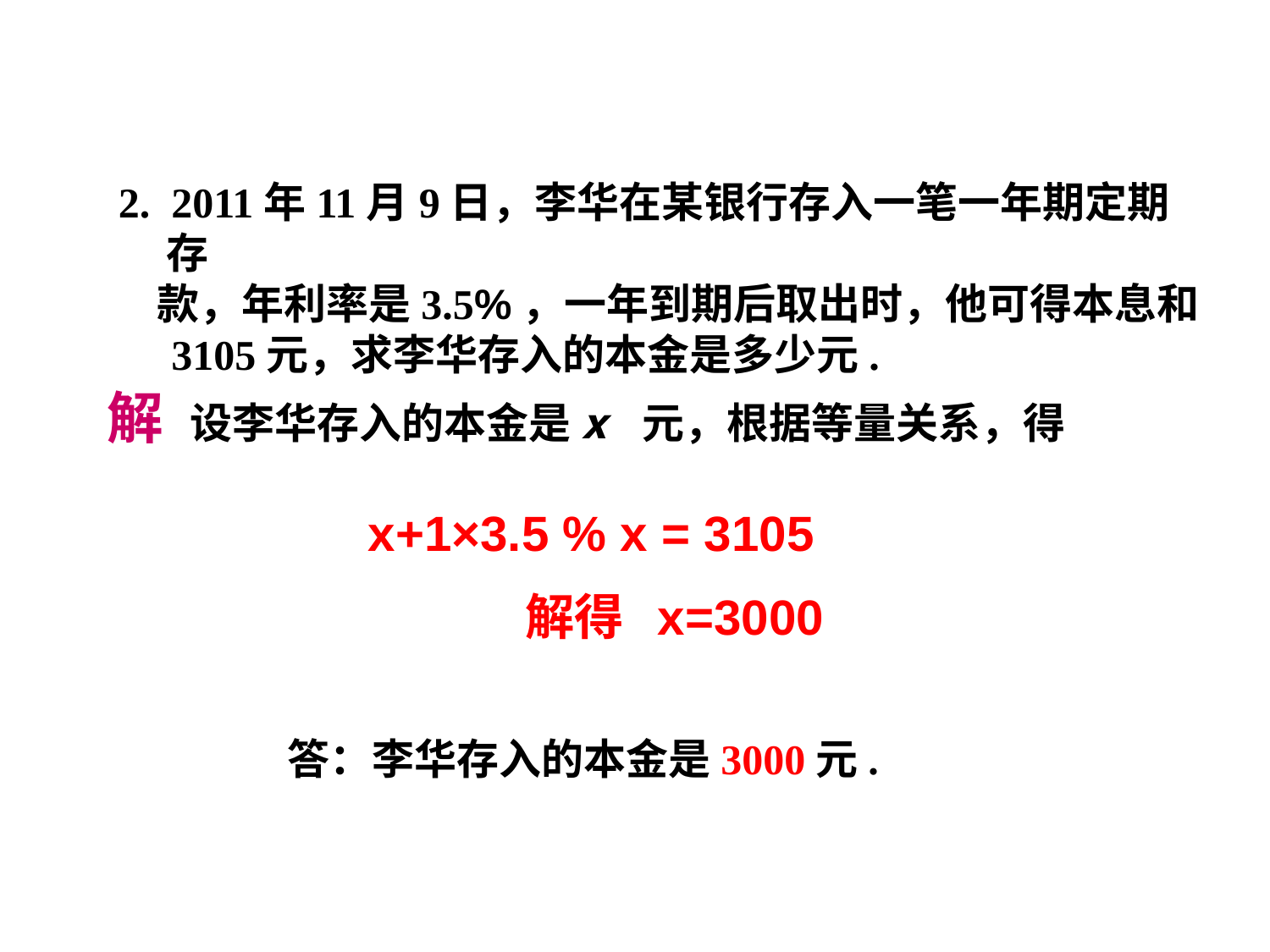

2.  2011年11月9日，李华在某银行存入一笔一年期定期存
   款，年利率是3.5%，一年到期后取出时，他可得本息和
     3105元，求李华存入的本金是多少元.
解  设李华存入的本金是x 元，根据等量关系，得
x+1×3.5 % x = 3105
解得  x=3000
答：李华存入的本金是3000元.